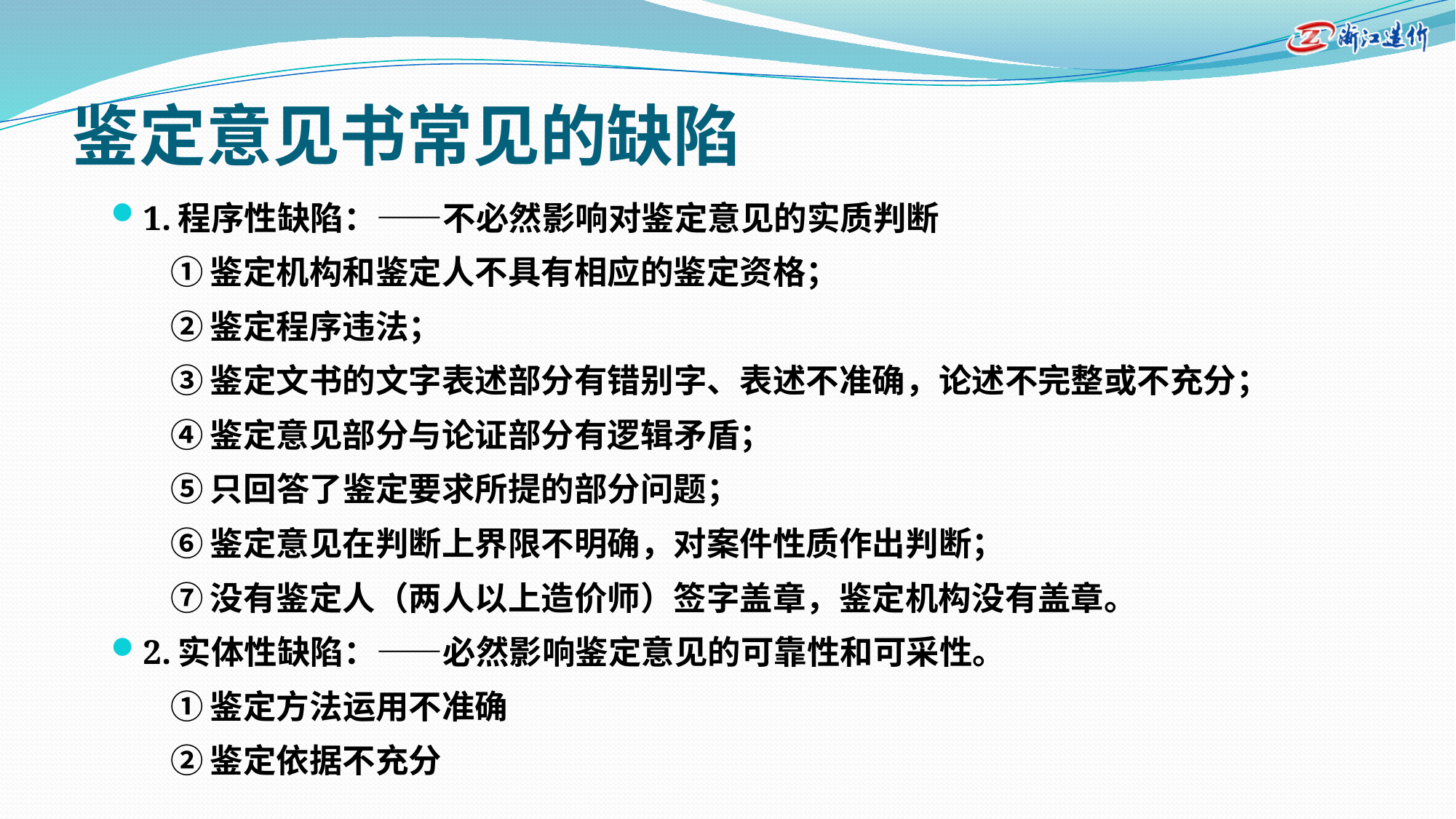

# 鉴定意见书常见的缺陷
1.程序性缺陷：——不必然影响对鉴定意见的实质判断
        ①鉴定机构和鉴定人不具有相应的鉴定资格；
        ②鉴定程序违法；
        ③鉴定文书的文字表述部分有错别字、表述不准确，论述不完整或不充分；
        ④鉴定意见部分与论证部分有逻辑矛盾；
        ⑤只回答了鉴定要求所提的部分问题；
        ⑥鉴定意见在判断上界限不明确，对案件性质作出判断；
        ⑦没有鉴定人（两人以上造价师）签字盖章，鉴定机构没有盖章。
2.实体性缺陷：——必然影响鉴定意见的可靠性和可采性。
        ①鉴定方法运用不准确
        ②鉴定依据不充分